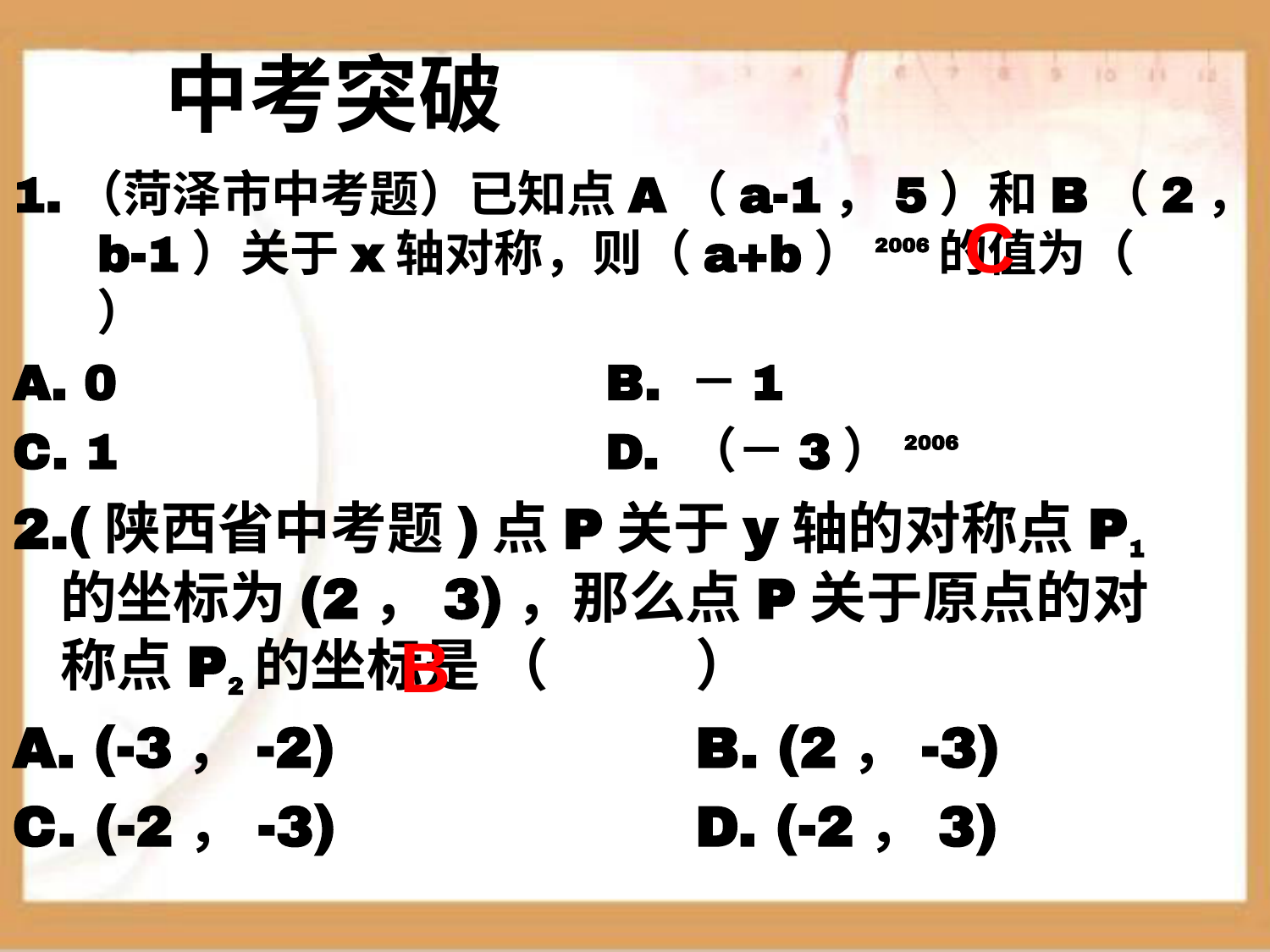

# 中考突破
1.（菏泽市中考题）已知点A（a-1，5）和B（2，b-1）关于x轴对称，则（a+b）2006的值为（	）
A. 0				B. －1
C. 1				D. （－3）2006

C
2.(陕西省中考题)点P关于y轴的对称点P1的坐标为(2，3)，那么点P关于原点的对称点P2的坐标是 （		）
A. (-3，-2)			B. (2，-3)
C. (-2，-3)			D. (-2，3)
B